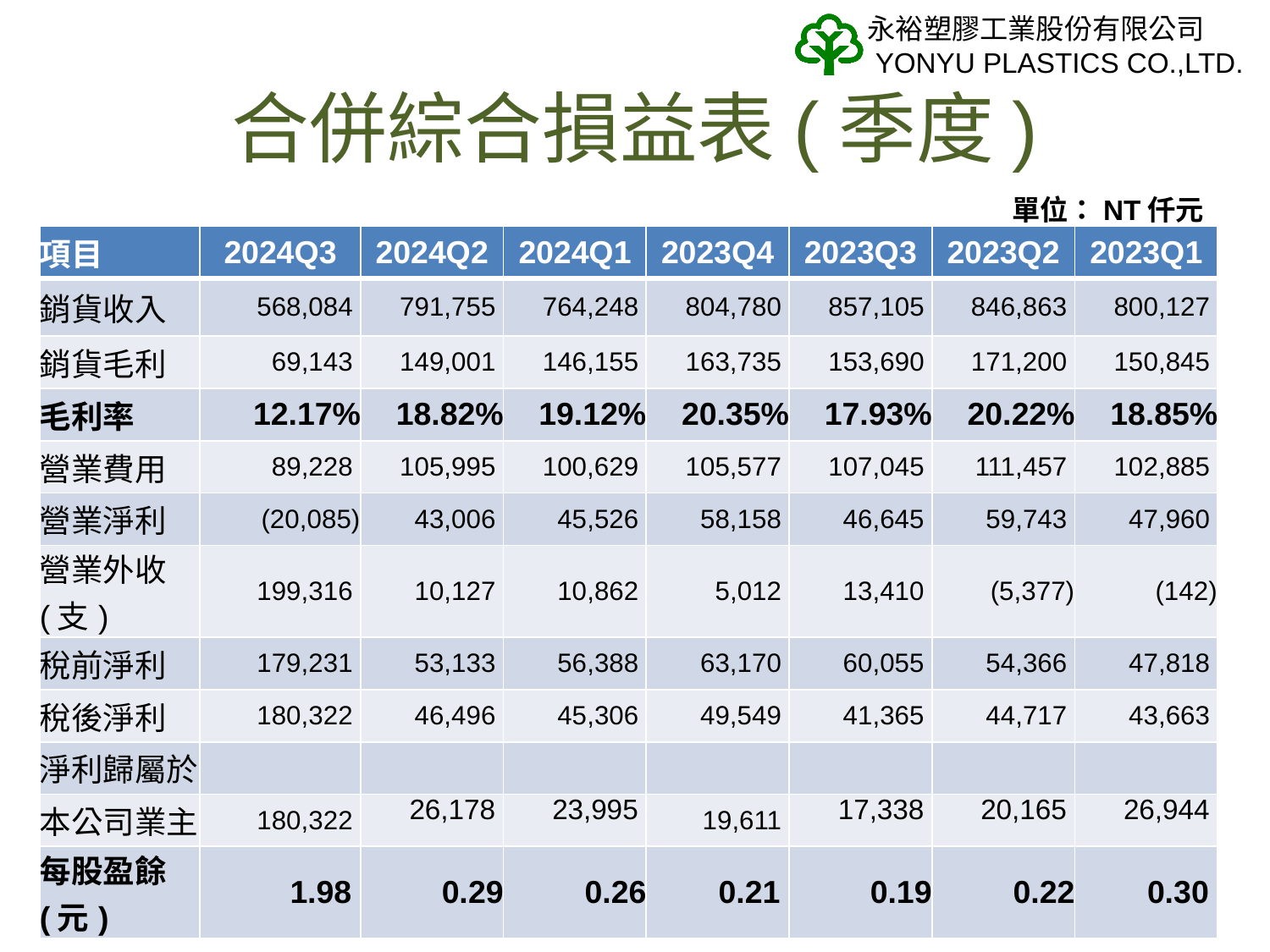

# 合併綜合損益表(季度)
單位：NT仟元
| 項目 | 2024Q3 | 2024Q2 | 2024Q1 | 2023Q4 | 2023Q3 | 2023Q2 | 2023Q1 |
| --- | --- | --- | --- | --- | --- | --- | --- |
| 銷貨收入 | 568,084 | 791,755 | 764,248 | 804,780 | 857,105 | 846,863 | 800,127 |
| 銷貨毛利 | 69,143 | 149,001 | 146,155 | 163,735 | 153,690 | 171,200 | 150,845 |
| 毛利率 | 12.17% | 18.82% | 19.12% | 20.35% | 17.93% | 20.22% | 18.85% |
| 營業費用 | 89,228 | 105,995 | 100,629 | 105,577 | 107,045 | 111,457 | 102,885 |
| 營業淨利 | (20,085) | 43,006 | 45,526 | 58,158 | 46,645 | 59,743 | 47,960 |
| 營業外收(支) | 199,316 | 10,127 | 10,862 | 5,012 | 13,410 | (5,377) | (142) |
| 稅前淨利 | 179,231 | 53,133 | 56,388 | 63,170 | 60,055 | 54,366 | 47,818 |
| 稅後淨利 | 180,322 | 46,496 | 45,306 | 49,549 | 41,365 | 44,717 | 43,663 |
| 淨利歸屬於： |  |  |  |  |  |  |  |
| 本公司業主 | 180,322 | 26,178 | 23,995 | 19,611 | 17,338 | 20,165 | 26,944 |
| 每股盈餘(元) | 1.98 | 0.29 | 0.26 | 0.21 | 0.19 | 0.22 | 0.30 |
11